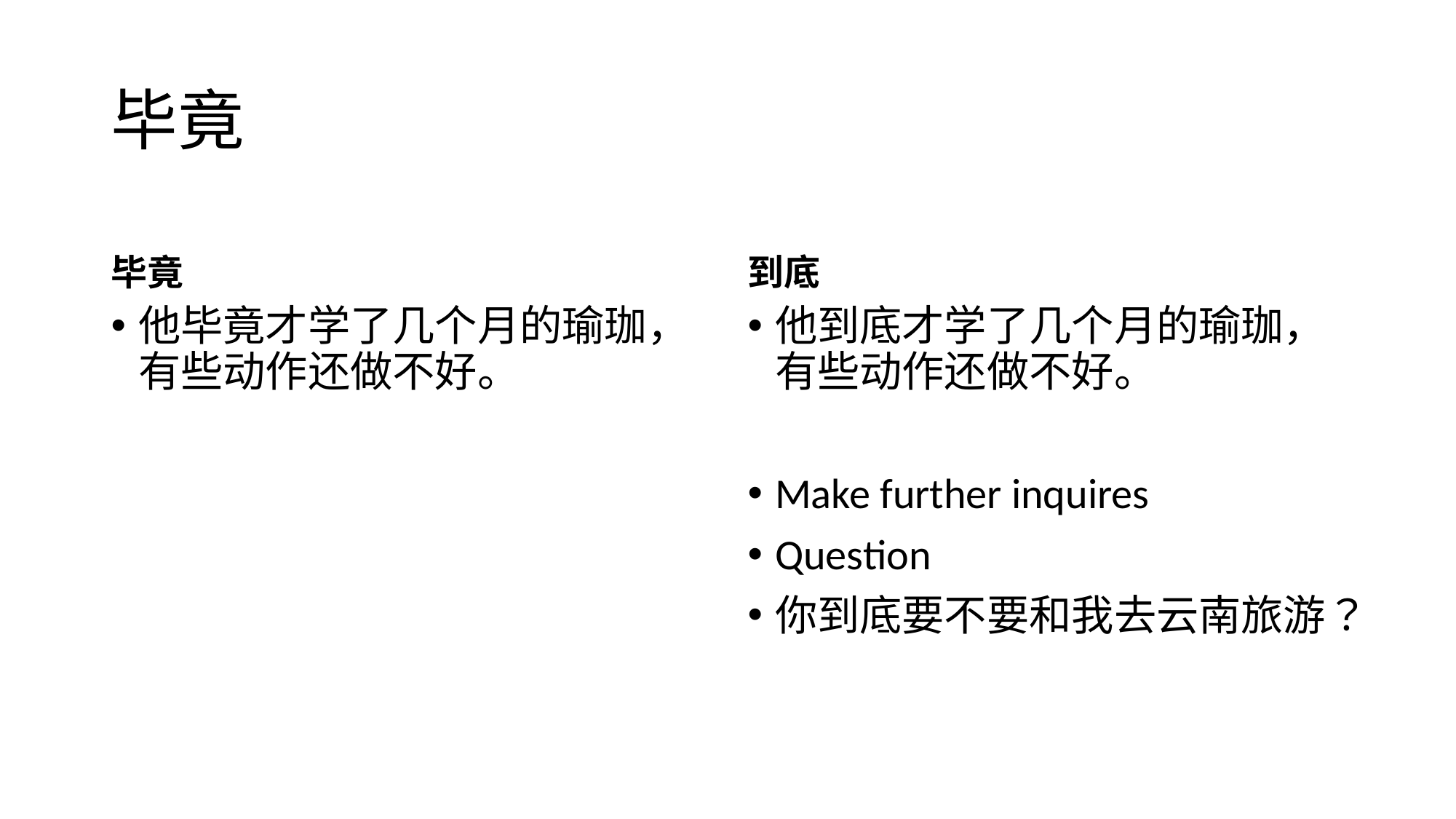

# 毕竟
毕竟
到底
他毕竟才学了几个月的瑜珈，有些动作还做不好。

他到底才学了几个月的瑜珈，有些动作还做不好。

Make further inquires
Question
你到底要不要和我去云南旅游？